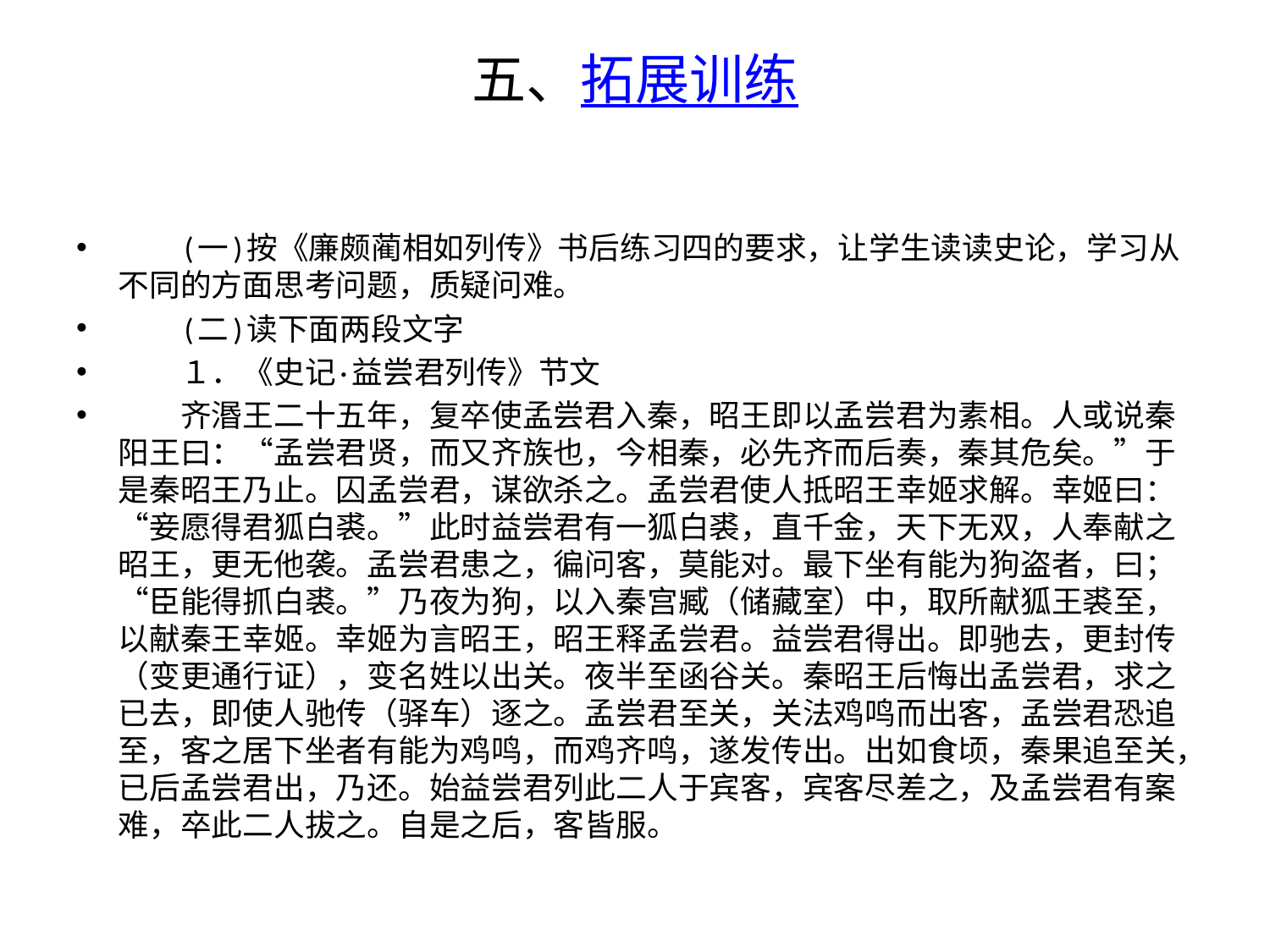

# 五、拓展训练
　　(一)按《廉颇蔺相如列传》书后练习四的要求，让学生读读史论，学习从不同的方面思考问题，质疑问难。
　　(二)读下面两段文字
　　１．《史记·益尝君列传》节文
　　齐湣王二十五年，复卒使孟尝君入秦，昭王即以孟尝君为素相。人或说秦阳王曰：“孟尝君贤，而又齐族也，今相秦，必先齐而后奏，秦其危矣。”于是秦昭王乃止。囚孟尝君，谋欲杀之。孟尝君使人抵昭王幸姬求解。幸姬曰：“妾愿得君狐白裘。”此时益尝君有一狐白裘，直千金，天下无双，人奉献之昭王，更无他袭。孟尝君患之，徧问客，莫能对。最下坐有能为狗盗者，曰；“臣能得抓白裘。”乃夜为狗，以入秦宫臧（储藏室）中，取所献狐王裘至，以献秦王幸姬。幸姬为言昭王，昭王释孟尝君。益尝君得出。即驰去，更封传（变更通行证），变名姓以出关。夜半至函谷关。秦昭王后悔出孟尝君，求之已去，即使人驰传（驿车）逐之。孟尝君至关，关法鸡鸣而出客，孟尝君恐追至，客之居下坐者有能为鸡鸣，而鸡齐鸣，遂发传出。出如食顷，秦果追至关，已后孟尝君出，乃还。始益尝君列此二人于宾客，宾客尽差之，及孟尝君有案难，卒此二人拔之。自是之后，客皆服。